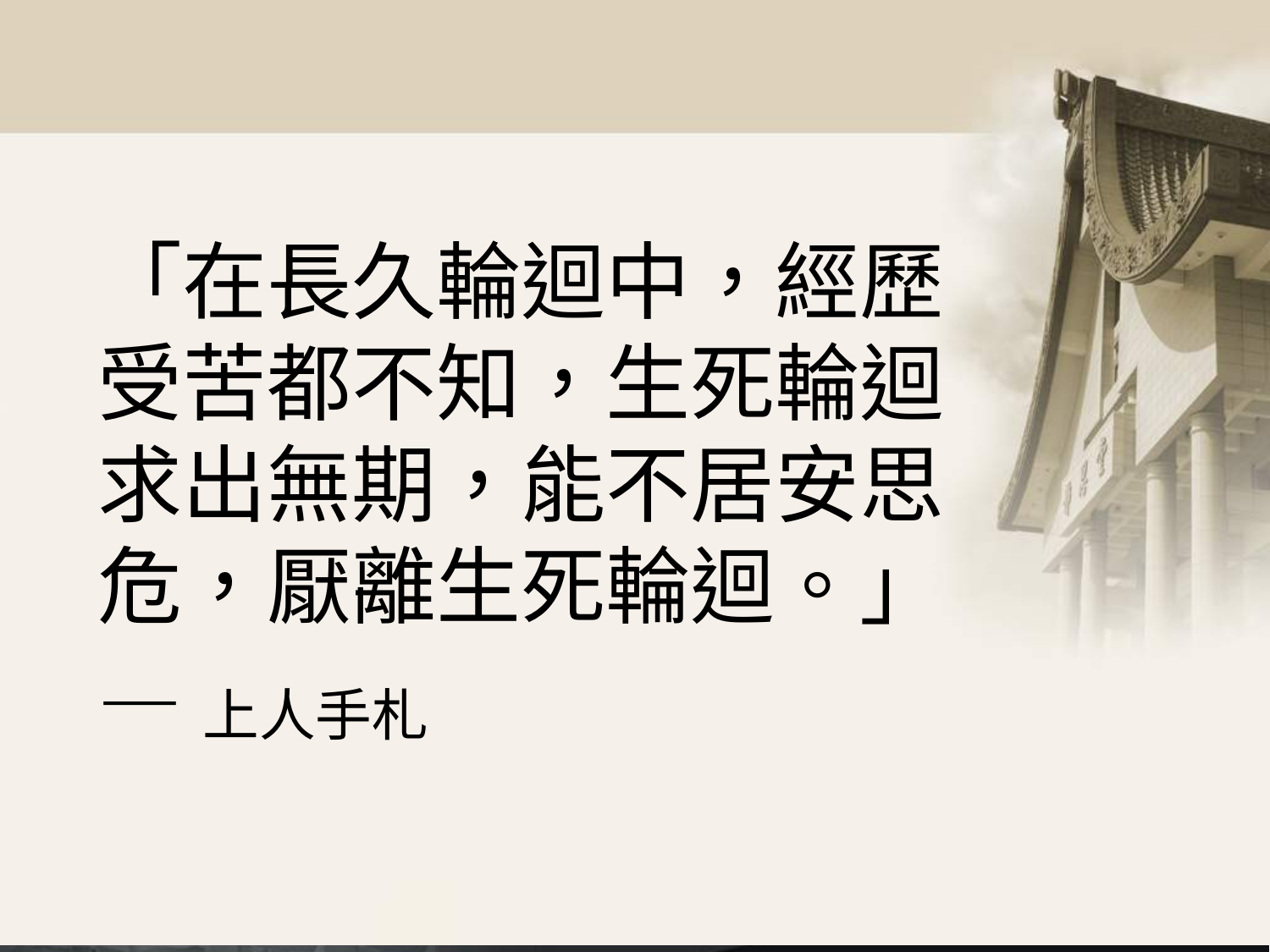

「在長久輪迴中，經歷受苦都不知，生死輪迴求出無期，能不居安思危，厭離生死輪迴。」
—上人手札